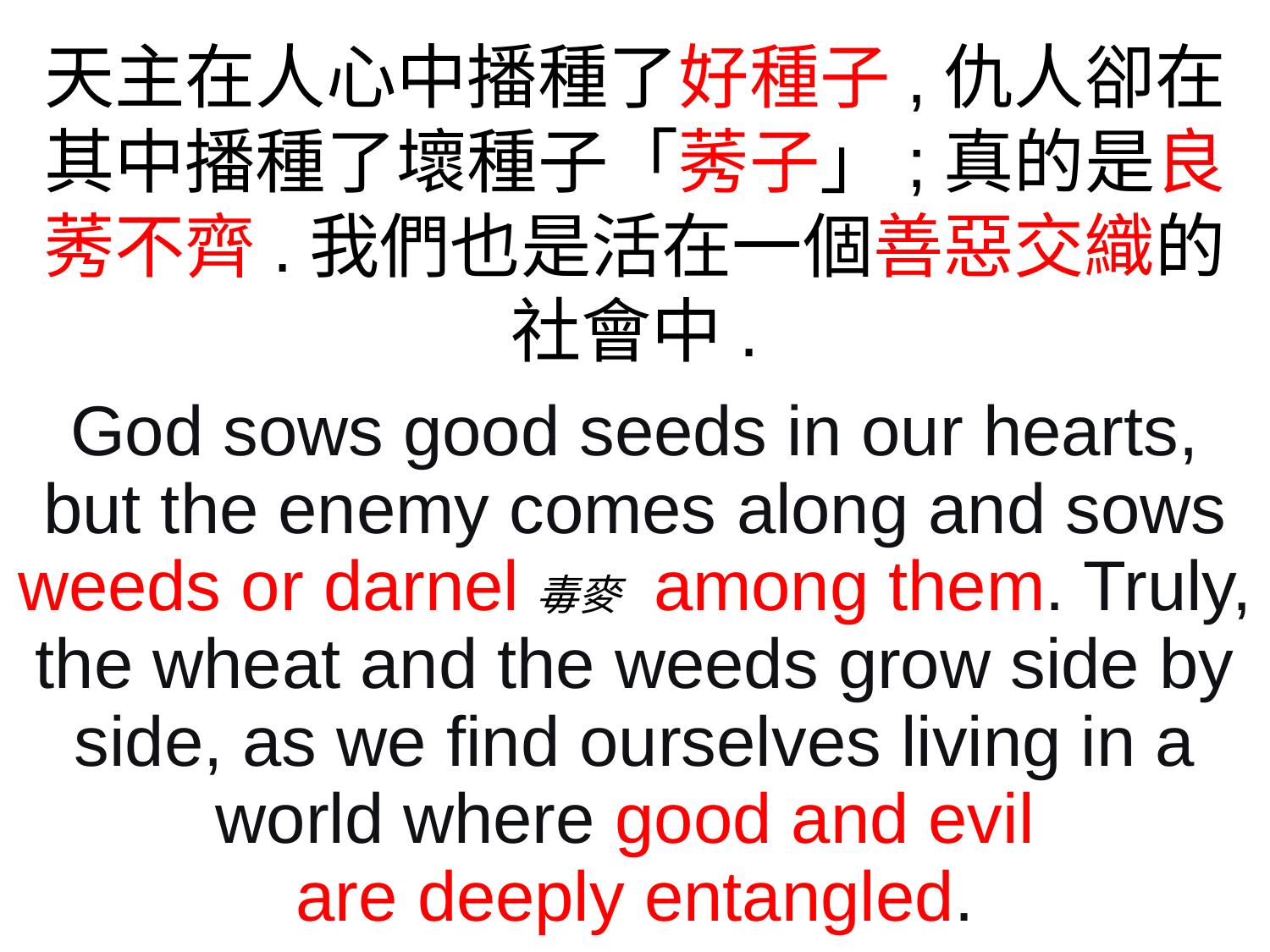

天主在人心中播種了好種子,仇人卻在其中播種了壞種子「莠子」;真的是良莠不齊.我們也是活在一個善惡交織的社會中.
God sows good seeds in our hearts, but the enemy comes along and sows weeds or darnel毒麥 among them. Truly, the wheat and the weeds grow side by side, as we find ourselves living in a world where good and evil
are deeply entangled.